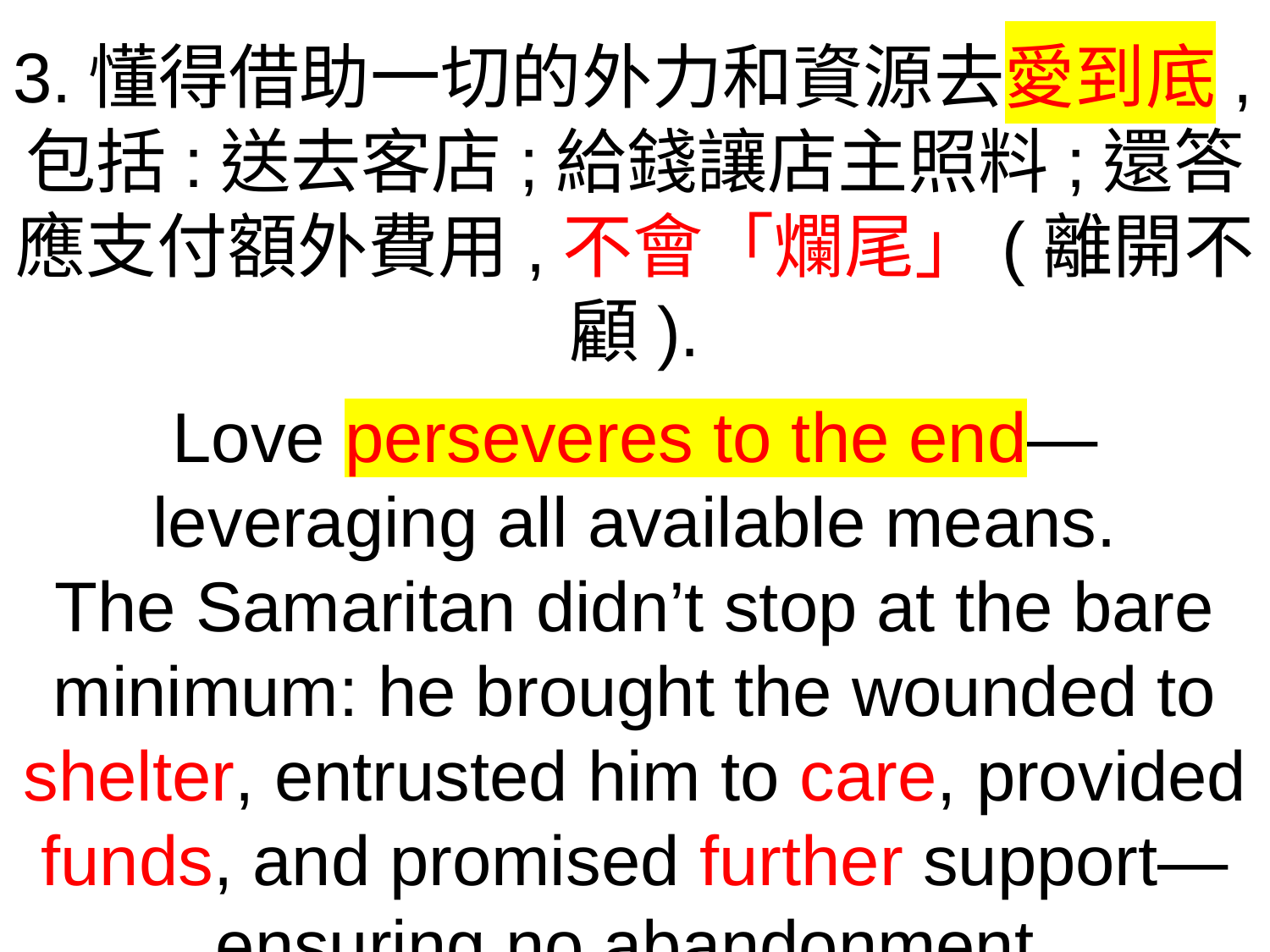

3.懂得借助一切的外力和資源去愛到底,包括:送去客店;給錢讓店主照料;還答應支付額外費用,不會「爛尾」(離開不顧).
Love perseveres to the end—leveraging all available means.
The Samaritan didn’t stop at the bare minimum: he brought the wounded to shelter, entrusted him to care, provided funds, and promised further support—ensuring no abandonment.